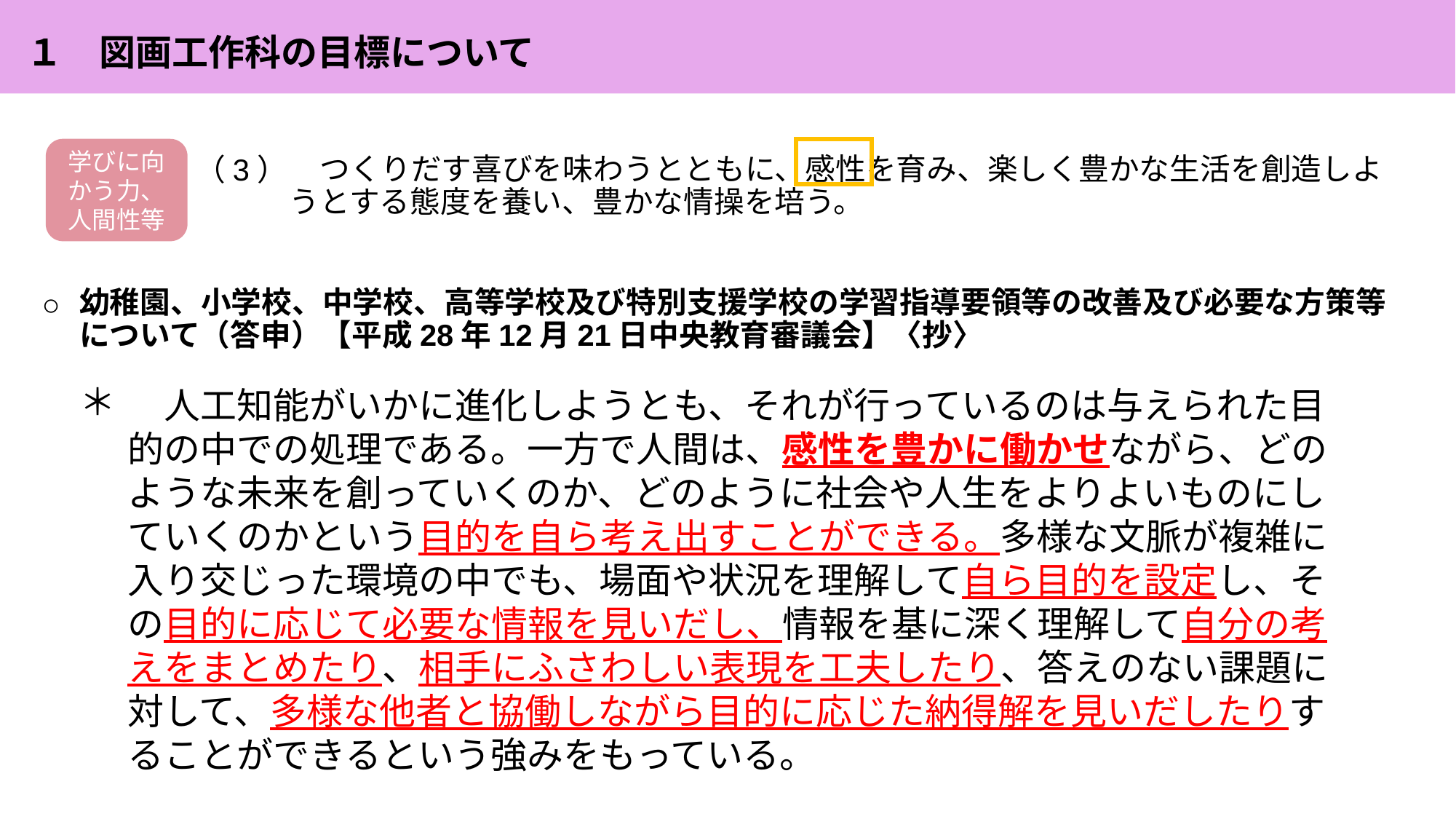

１　図画工作科の目標について
学びに向かう力、人間性等

　つくりだす喜びを味わうとともに、感性を育み、楽しく豊かな生活を創造しようとする態度を養い、豊かな情操を培う。
（3）
幼稚園、小学校、中学校、高等学校及び特別支援学校の学習指導要領等の改善及び必要な方策等について（答申）【平成28年12月21日中央教育審議会】〈抄〉
○
　人工知能がいかに進化しようとも、それが行っているのは与えられた目的の中での処理である。一方で人間は、感性を豊かに働かせながら、どのような未来を創っていくのか、どのように社会や人生をよりよいものにしていくのかという目的を自ら考え出すことができる。多様な文脈が複雑に入り交じった環境の中でも、場面や状況を理解して自ら目的を設定し、その目的に応じて必要な情報を見いだし、情報を基に深く理解して自分の考えをまとめたり、相手にふさわしい表現を工夫したり、答えのない課題に対して、多様な他者と協働しながら目的に応じた納得解を見いだしたりすることができるという強みをもっている。
＊